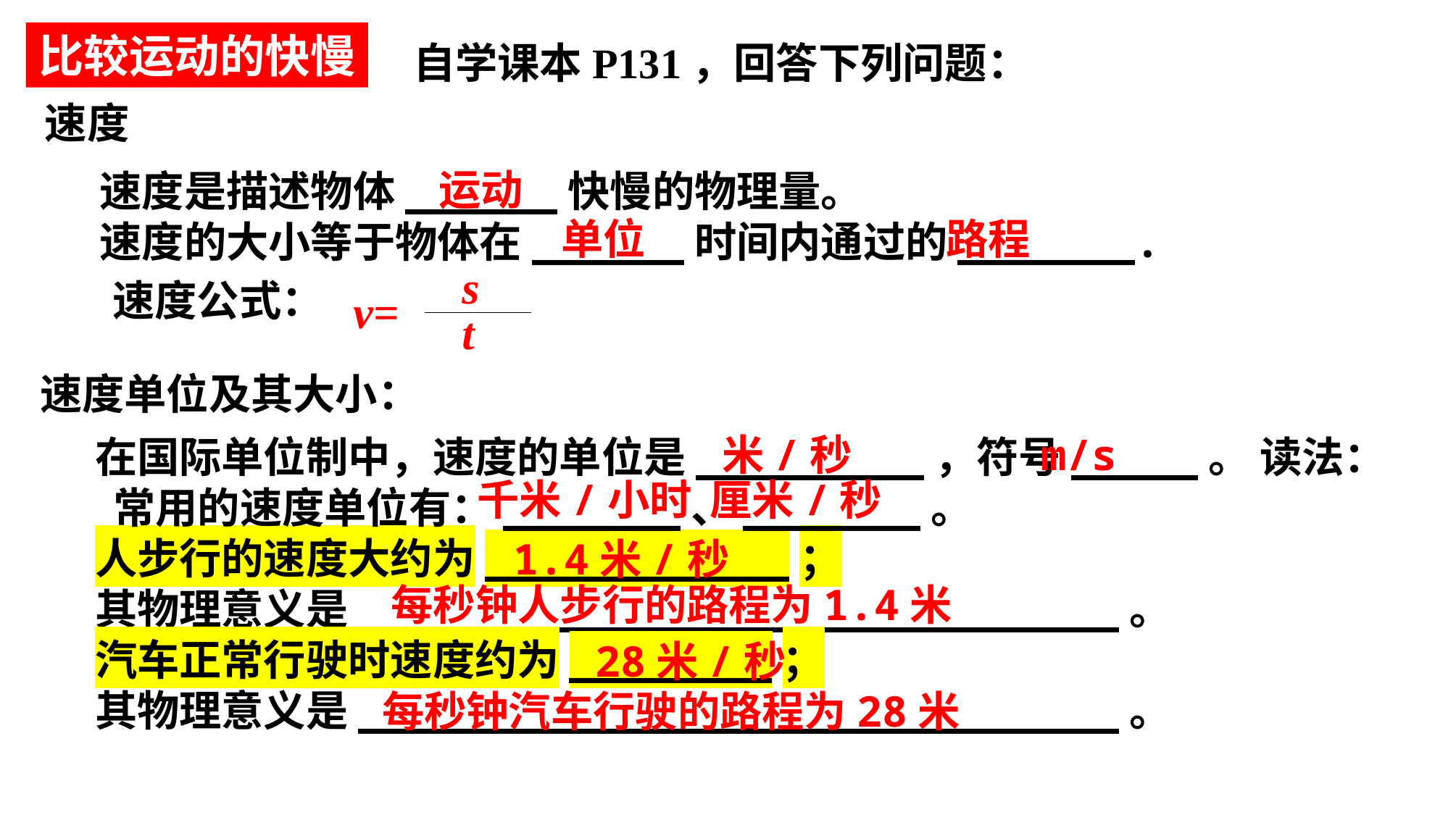

比较运动的快慢
自学课本P131，回答下列问题：
速度
运动
  速度是描述物体______快慢的物理量。
  速度的大小等于物体在______时间内通过的_______.
单位
路程
s
v=
t
速度公式：
速度单位及其大小：
米/秒
m/s
  在国际单位制中，速度的单位是_________，符号_____。 读法：

  人步行的速度大约为____________；
  其物理意义是______________________________。
  汽车正常行驶时速度约为________；
  其物理意义是______________________________。
千米/小时
 厘米/秒
常用的速度单位有：_______、_______。
1.4米/秒
每秒钟人步行的路程为1.4米
28米/秒
每秒钟汽车行驶的路程为28米